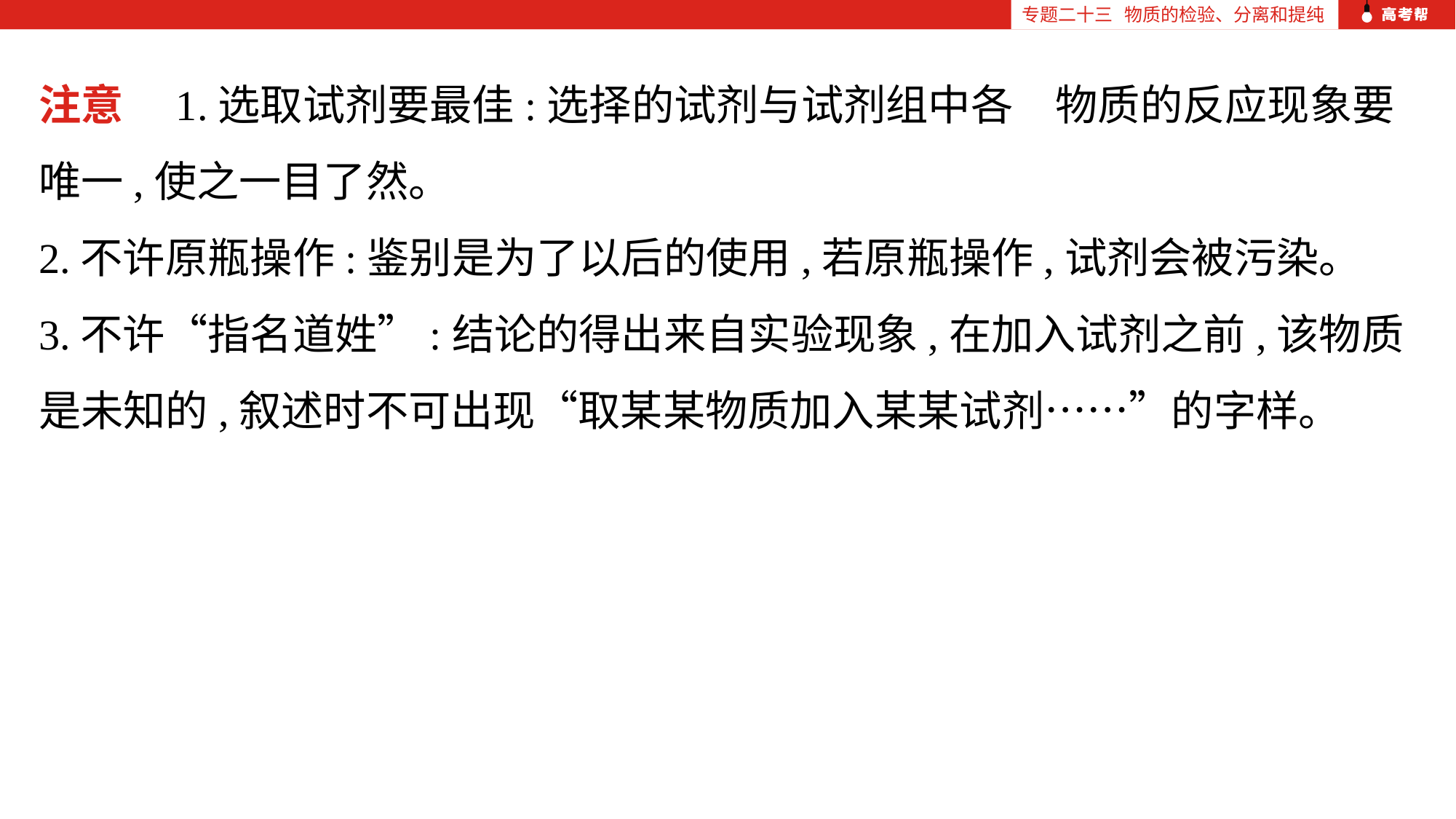

专题二十三   物质的检验、分离和提纯

注意　1.选取试剂要最佳:选择的试剂与试剂组中各　物质的反应现象要唯一,使之一目了然。
2.不许原瓶操作:鉴别是为了以后的使用,若原瓶操作,试剂会被污染。
3.不许“指名道姓”:结论的得出来自实验现象,在加入试剂之前,该物质是未知的,叙述时不可出现“取某某物质加入某某试剂……”的字样。